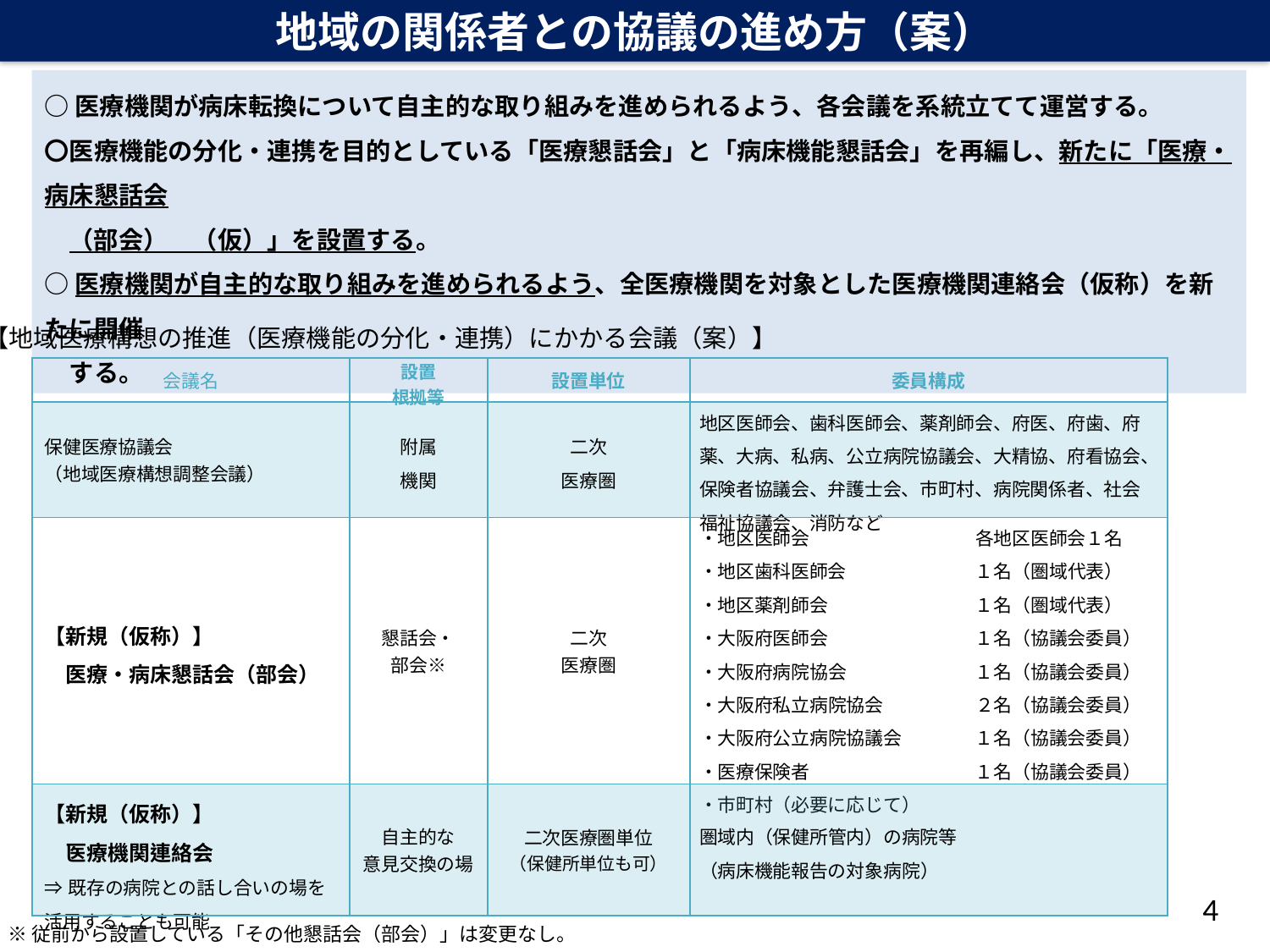

地域の関係者との協議の進め方（案）

○医療機関が病床転換について自主的な取り組みを進められるよう、各会議を系統立てて運営する。
〇医療機能の分化・連携を目的としている「医療懇話会」と「病床機能懇話会」を再編し、新たに「医療・病床懇話会
　（部会）　（仮）」を設置する。
○医療機関が自主的な取り組みを進められるよう、全医療機関を対象とした医療機関連絡会（仮称）を新たに開催
　する。

【地域医療構想の推進（医療機能の分化・連携）にかかる会議（案）】
| 会議名 | 設置 根拠等 | 設置単位 | 委員構成 |
| --- | --- | --- | --- |
| 保健医療協議会 （地域医療構想調整会議） | 附属 機関 | 二次 医療圏 | 地区医師会、歯科医師会、薬剤師会、府医、府歯、府薬、大病、私病、公立病院協議会、大精協、府看協会、保険者協議会、弁護士会、市町村、病院関係者、社会福祉協議会、消防など |
| 【新規（仮称）】 　医療・病床懇話会（部会） | 懇話会・ 部会※ | 二次 医療圏 | ・地区医師会　　　　　　　　　各地区医師会１名 ・地区歯科医師会　　　　　　　１名（圏域代表） ・地区薬剤師会　　　　　　　　１名（圏域代表） ・大阪府医師会　　　　　　　　１名（協議会委員） ・大阪府病院協会　　　　　　　１名（協議会委員） ・大阪府私立病院協会　　　　　２名（協議会委員） ・大阪府公立病院協議会　　　　１名（協議会委員） ・医療保険者　　　　　　　　　１名（協議会委員） ・市町村（必要に応じて） |
| 【新規（仮称）】 　医療機関連絡会 ⇒既存の病院との話し合いの場を活用することも可能 | 自主的な 意見交換の場 | 二次医療圏単位 （保健所単位も可） | 圏域内（保健所管内）の病院等 （病床機能報告の対象病院） |
4
※従前から設置している「その他懇話会（部会）」は変更なし。